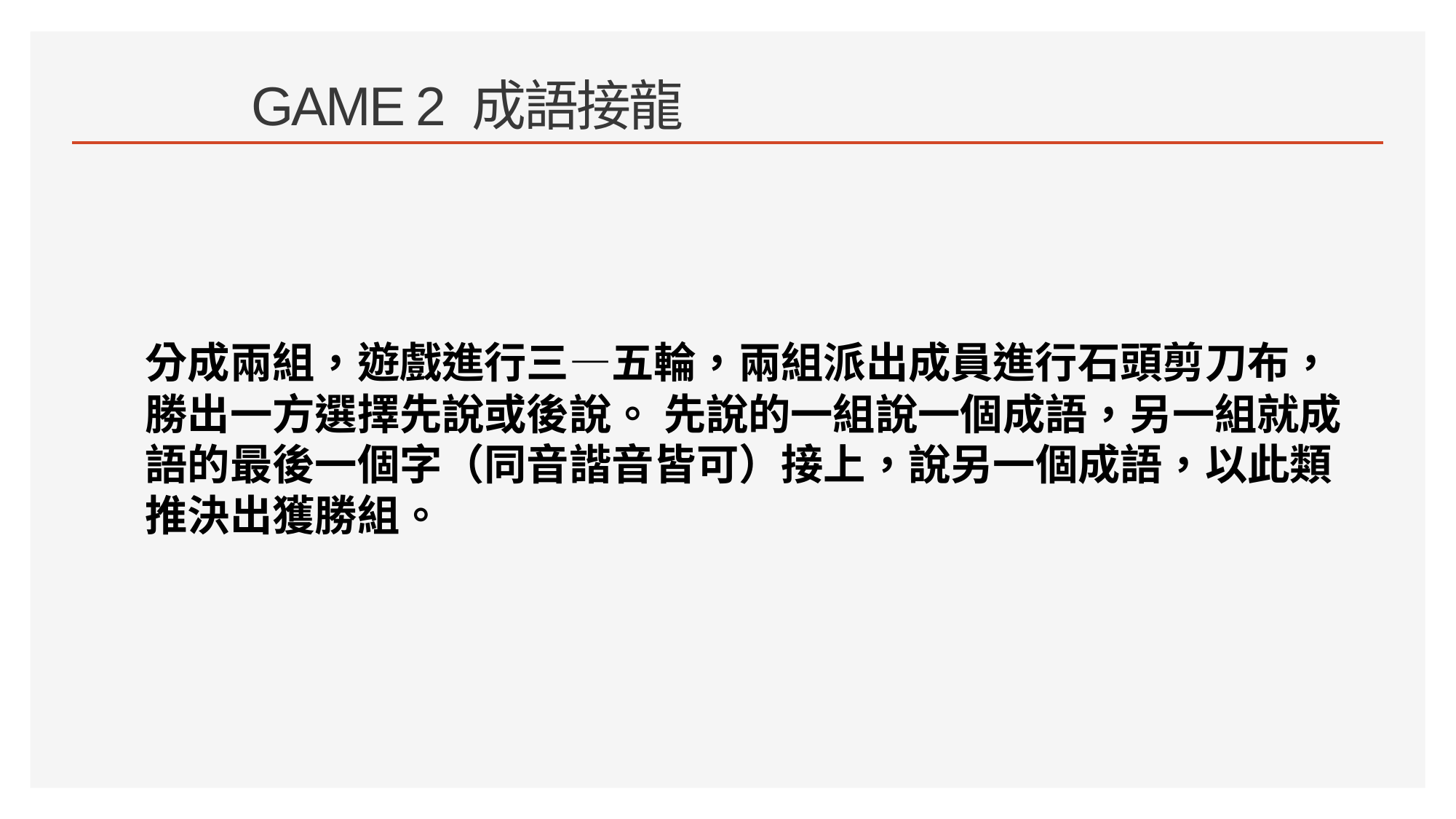

# GAME 2 成語接龍
分成兩組，遊戲進行三—五輪，兩組派出成員進行石頭剪刀布，勝出一方選擇先說或後說。 先說的一組說一個成語，另一組就成語的最後一個字（同音諧音皆可）接上，說另一個成語，以此類推決出獲勝組。